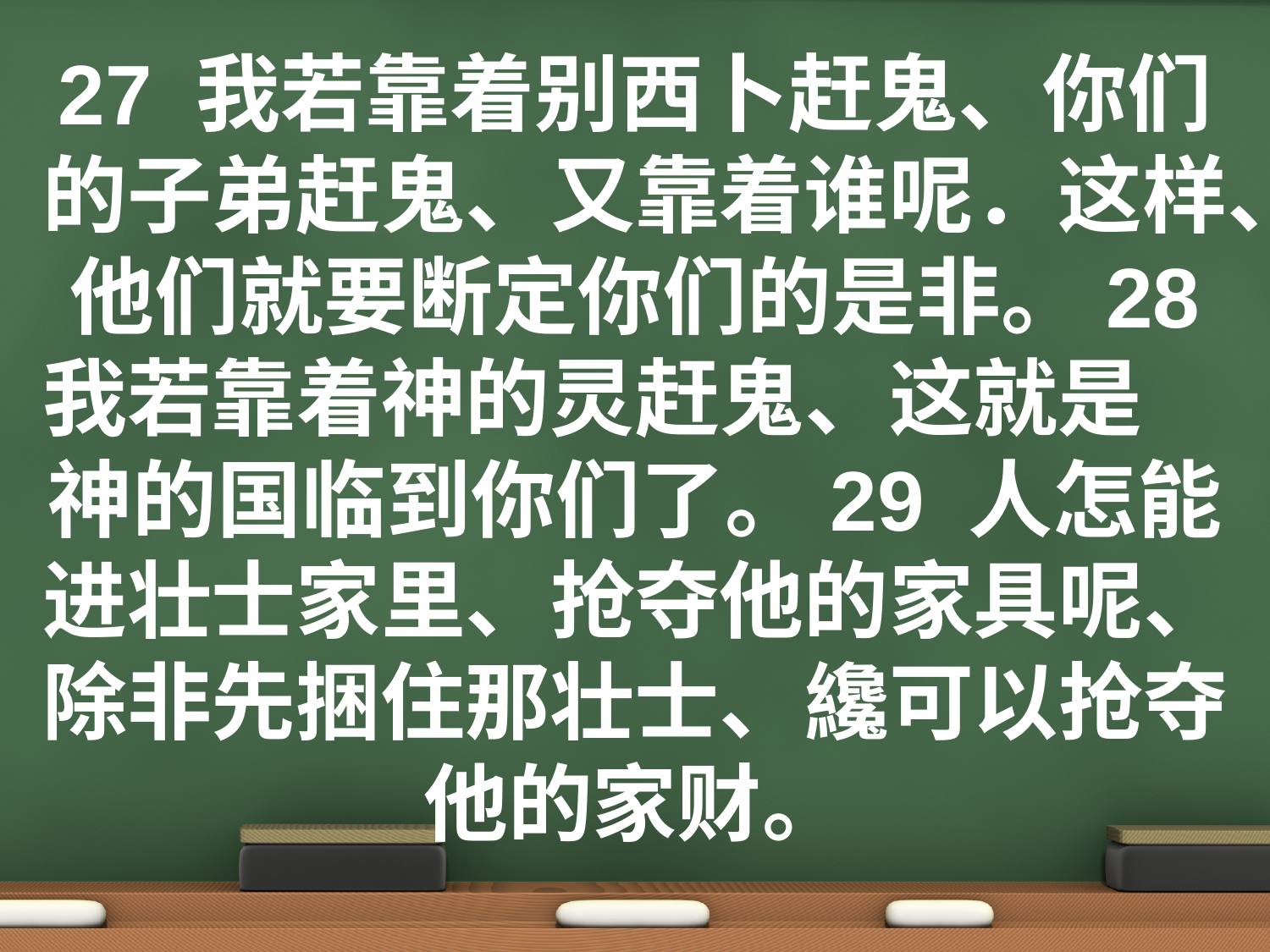

27 我若靠着别西卜赶鬼、你们的子弟赶鬼、又靠着谁呢．这样、他们就要断定你们的是非。28 我若靠着神的灵赶鬼、这就是　神的国临到你们了。29 人怎能进壮士家里、抢夺他的家具呢、除非先捆住那壮士、纔可以抢夺他的家财。